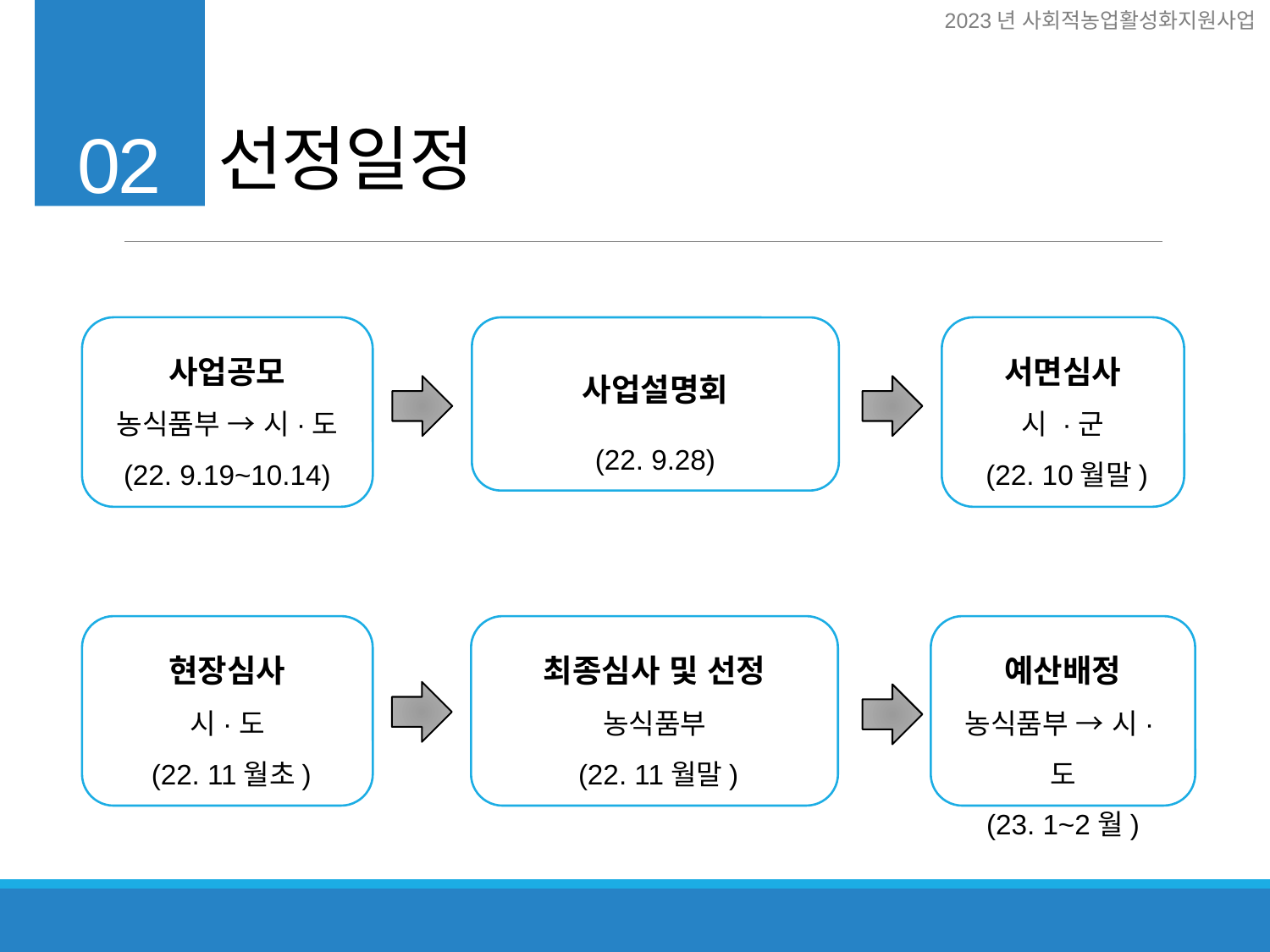

선정일정
02
서면심사
시 ·군
 (22. 10월말)
사업공모
농식품부 → 시·도
(22. 9.19~10.14)
사업설명회
(22. 9.28)

예산배정
농식품부 → 시·도
(23. 1~2월)
현장심사
시·도
 (22. 11월초)
최종심사 및 선정
농식품부
 (22. 11월말)